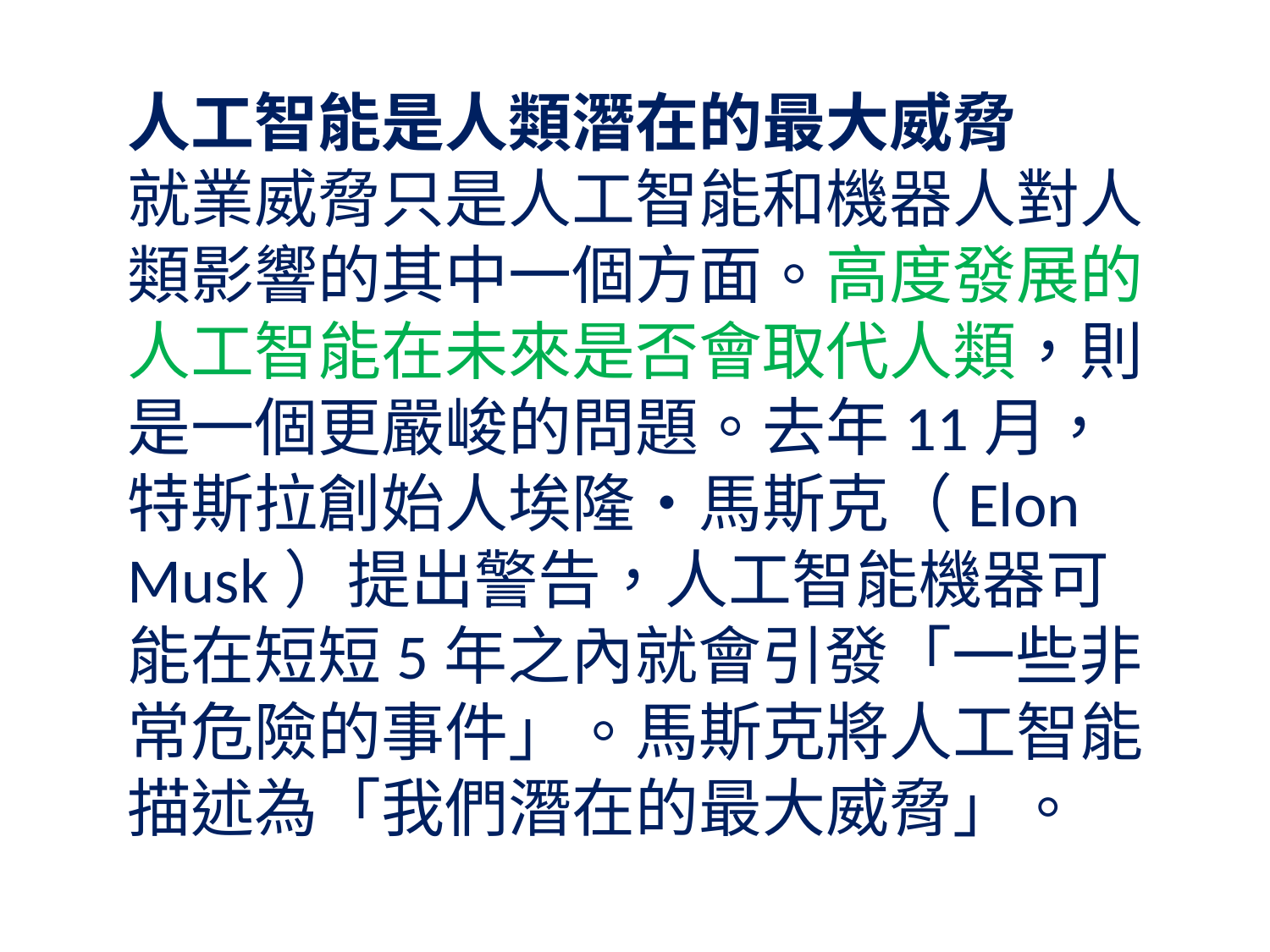

人工智能是人類潛在的最大威脅
就業威脅只是人工智能和機器人對人類影響的其中一個方面。高度發展的人工智能在未來是否會取代人類，則是一個更嚴峻的問題。去年11月，特斯拉創始人埃隆‧馬斯克（Elon Musk）提出警告，人工智能機器可能在短短5年之內就會引發「一些非常危險的事件」。馬斯克將人工智能描述為「我們潛在的最大威脅」。